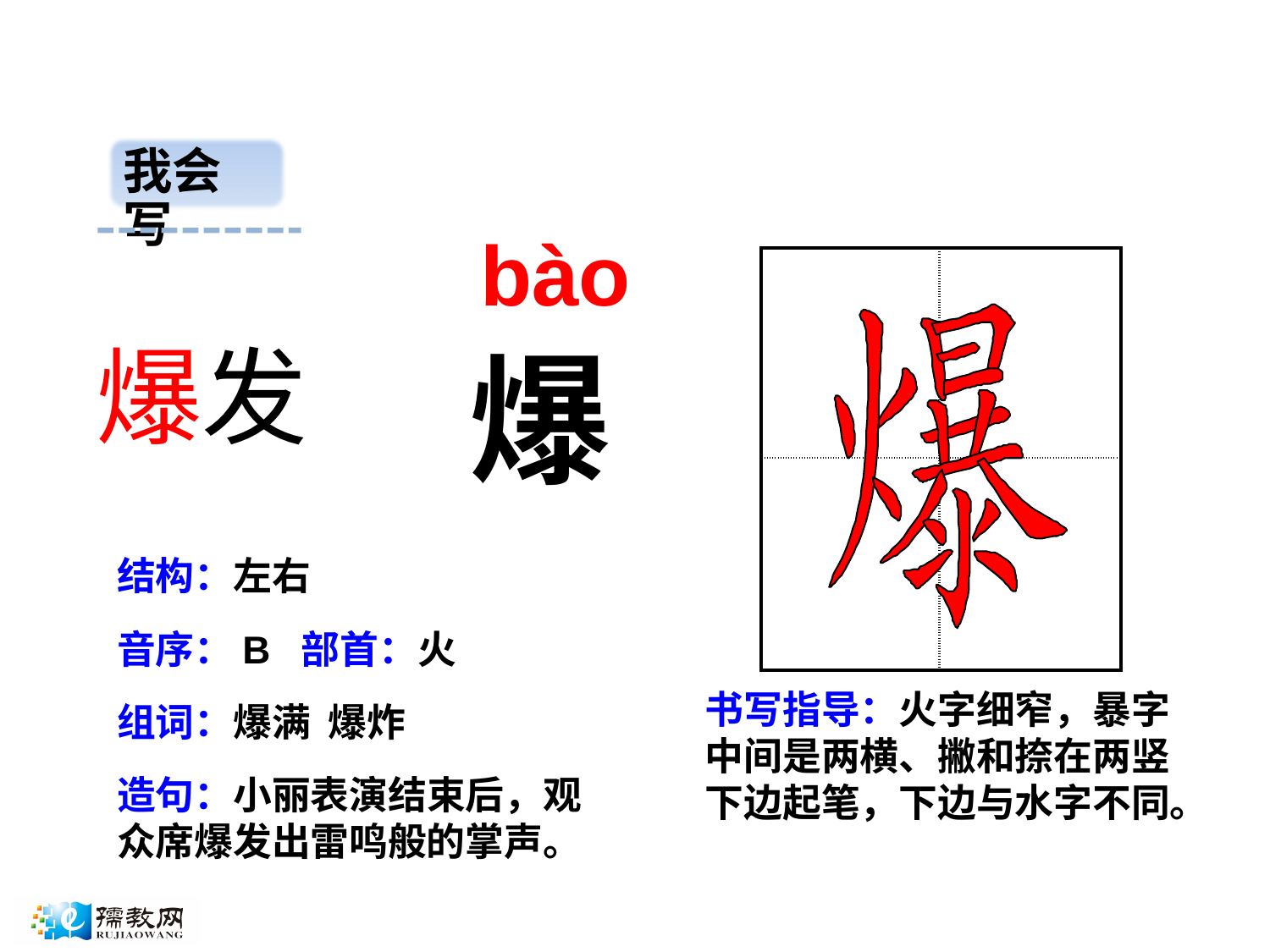

我会写

bào
|  |  |
| --- | --- |
|  |  |

爆发
爆

结构：左右

音序：B  部首：火
书写指导：火字细窄，暴字中间是两横、撇和捺在两竖下边起笔，下边与水字不同。
组词：爆满  爆炸
造句：小丽表演结束后，观众席爆发出雷鸣般的掌声。